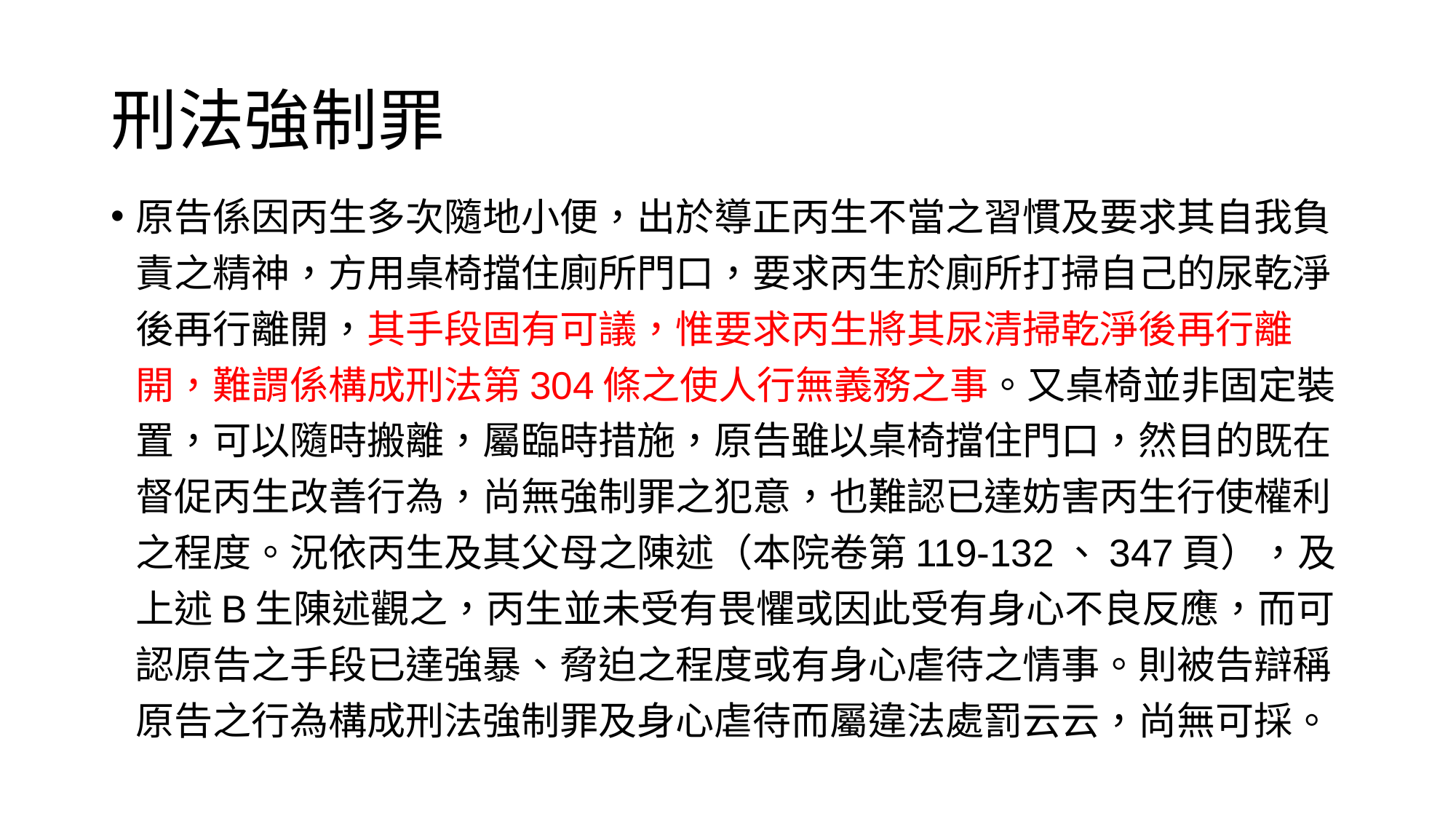

# 刑法強制罪
原告係因丙生多次隨地小便，出於導正丙生不當之習慣及要求其自我負責之精神，方用桌椅擋住廁所門口，要求丙生於廁所打掃自己的尿乾淨後再行離開，其手段固有可議，惟要求丙生將其尿清掃乾淨後再行離開，難謂係構成刑法第304條之使人行無義務之事。又桌椅並非固定裝置，可以隨時搬離，屬臨時措施，原告雖以桌椅擋住門口，然目的既在督促丙生改善行為，尚無強制罪之犯意，也難認已達妨害丙生行使權利之程度。況依丙生及其父母之陳述（本院卷第119-132、347頁），及上述B生陳述觀之，丙生並未受有畏懼或因此受有身心不良反應，而可認原告之手段已達強暴、脅迫之程度或有身心虐待之情事。則被告辯稱原告之行為構成刑法強制罪及身心虐待而屬違法處罰云云，尚無可採。